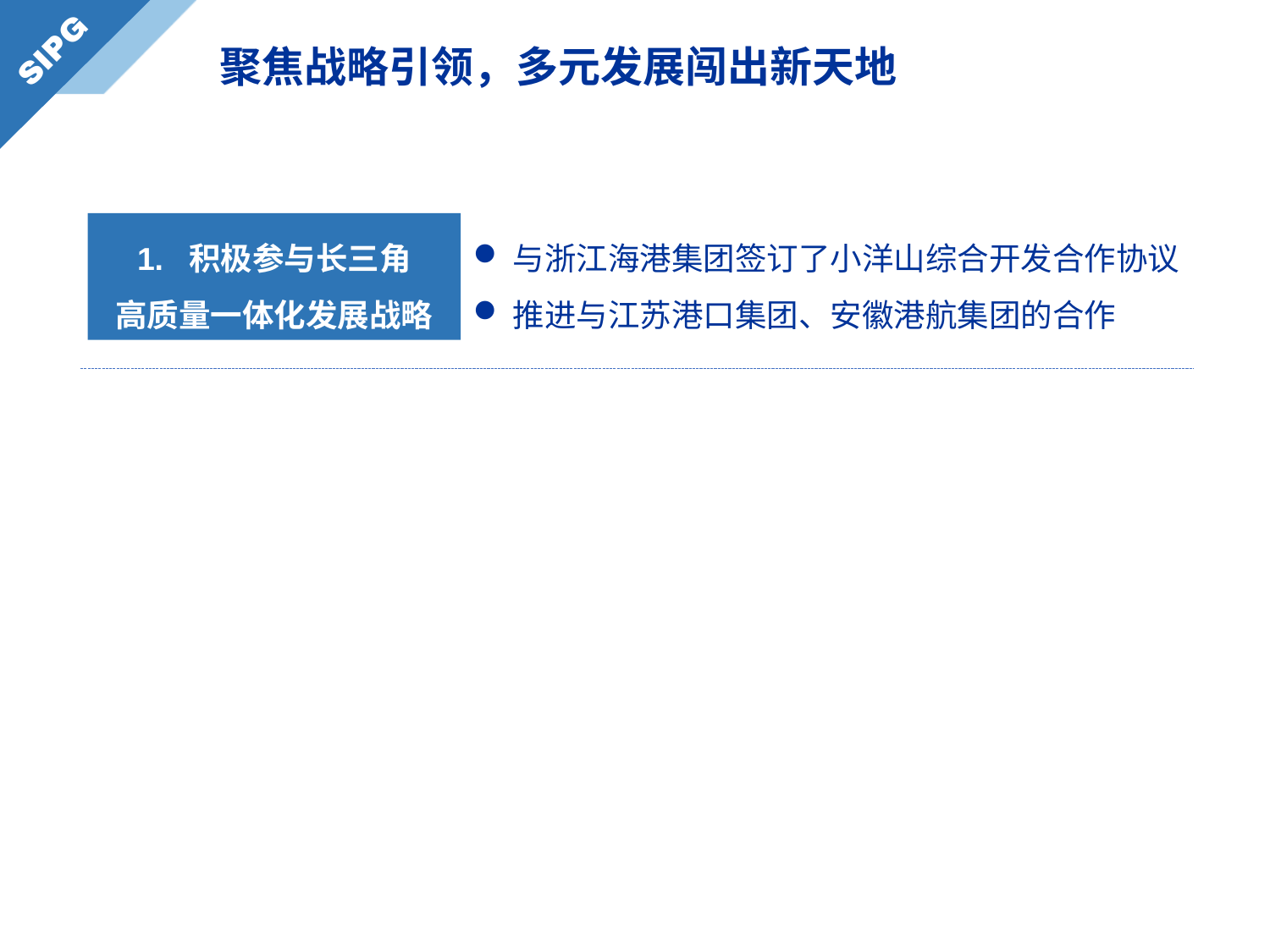

SIPG
聚焦战略引领，多元发展闯出新天地
1.  积极参与长三角
高质量一体化发展战略
与浙江海港集团签订了小洋山综合开发合作协议
推进与江苏港口集团、安徽港航集团的合作